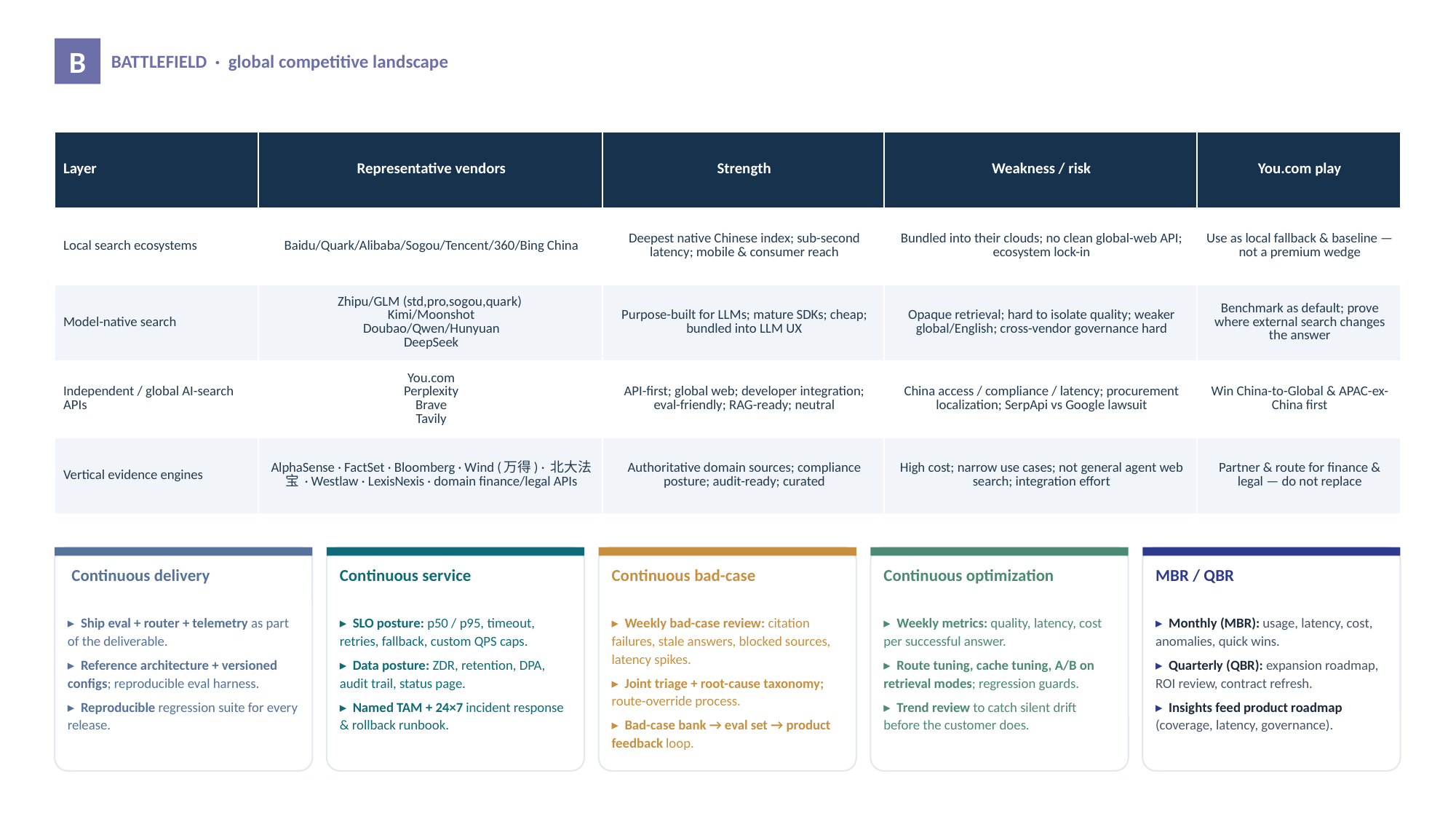

B
BATTLEFIELD  ·  global competitive landscape
| Layer | Representative vendors | Strength | Weakness / risk | You.com play |
| --- | --- | --- | --- | --- |
| Local search ecosystems | Baidu/Quark/Alibaba/Sogou/Tencent/360/Bing China | Deepest native Chinese index; sub-second latency; mobile & consumer reach | Bundled into their clouds; no clean global-web API; ecosystem lock-in | Use as local fallback & baseline — not a premium wedge |
| Model-native search | Zhipu/GLM (std,pro,sogou,quark) Kimi/Moonshot Doubao/Qwen/Hunyuan DeepSeek | Purpose-built for LLMs; mature SDKs; cheap; bundled into LLM UX | Opaque retrieval; hard to isolate quality; weaker global/English; cross-vendor governance hard | Benchmark as default; prove where external search changes the answer |
| Independent / global AI-search APIs | You.com Perplexity Brave Tavily | API-first; global web; developer integration; eval-friendly; RAG-ready; neutral | China access / compliance / latency; procurement localization; SerpApi vs Google lawsuit | Win China-to-Global & APAC-ex-China first |
| Vertical evidence engines | AlphaSense · FactSet · Bloomberg · Wind (万得) · 北大法宝 · Westlaw · LexisNexis · domain finance/legal APIs | Authoritative domain sources; compliance posture; audit-ready; curated | High cost; narrow use cases; not general agent web search; integration effort | Partner & route for finance & legal — do not replace |

 Continuous delivery
Continuous service
Continuous bad-case
Continuous optimization
MBR / QBR
▸  Ship eval + router + telemetry as part of the deliverable.
▸  Reference architecture + versioned configs; reproducible eval harness.
▸  Reproducible regression suite for every release.
▸  SLO posture: p50 / p95, timeout, retries, fallback, custom QPS caps.
▸  Data posture: ZDR, retention, DPA, audit trail, status page.
▸  Named TAM + 24×7 incident response & rollback runbook.
▸  Weekly bad-case review: citation failures, stale answers, blocked sources, latency spikes.
▸  Joint triage + root-cause taxonomy; route-override process.
▸  Bad-case bank → eval set → product feedback loop.
▸  Weekly metrics: quality, latency, cost per successful answer.
▸  Route tuning, cache tuning, A/B on retrieval modes; regression guards.
▸  Trend review to catch silent drift before the customer does.
▸  Monthly (MBR): usage, latency, cost, anomalies, quick wins.
▸  Quarterly (QBR): expansion roadmap, ROI review, contract refresh.
▸  Insights feed product roadmap (coverage, latency, governance).